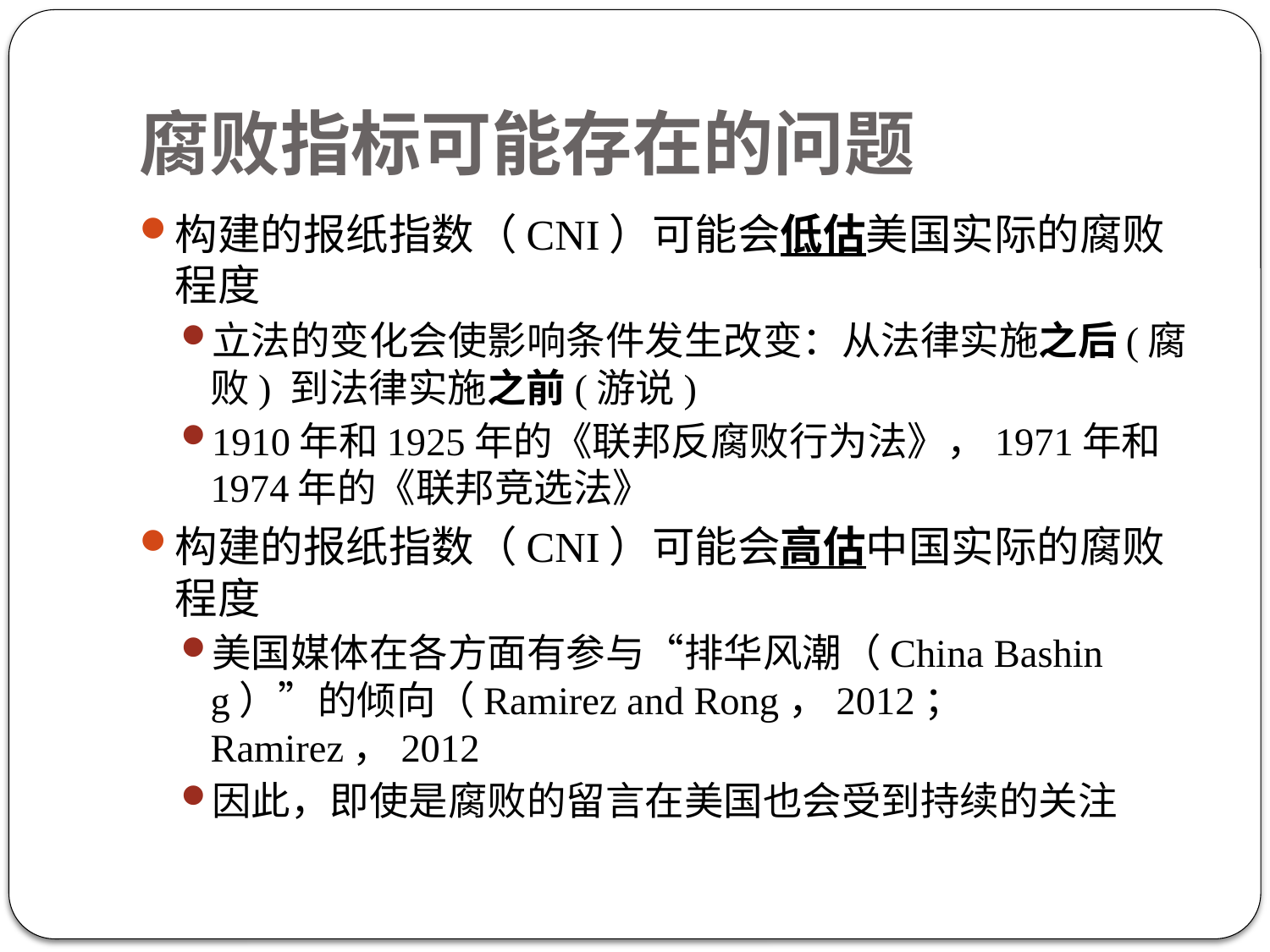

# 腐败指标可能存在的问题
构建的报纸指数（CNI）可能会低估美国实际的腐败程度
立法的变化会使影响条件发生改变：从法律实施之后(腐败) 到法律实施之前(游说)
1910年和1925年的《联邦反腐败行为法》，1971年和1974年的《联邦竞选法》
构建的报纸指数（CNI）可能会高估中国实际的腐败程度
美国媒体在各方面有参与“排华风潮（China Bashing）”的倾向（Ramirez and Rong，2012；Ramirez，2012
因此，即使是腐败的留言在美国也会受到持续的关注